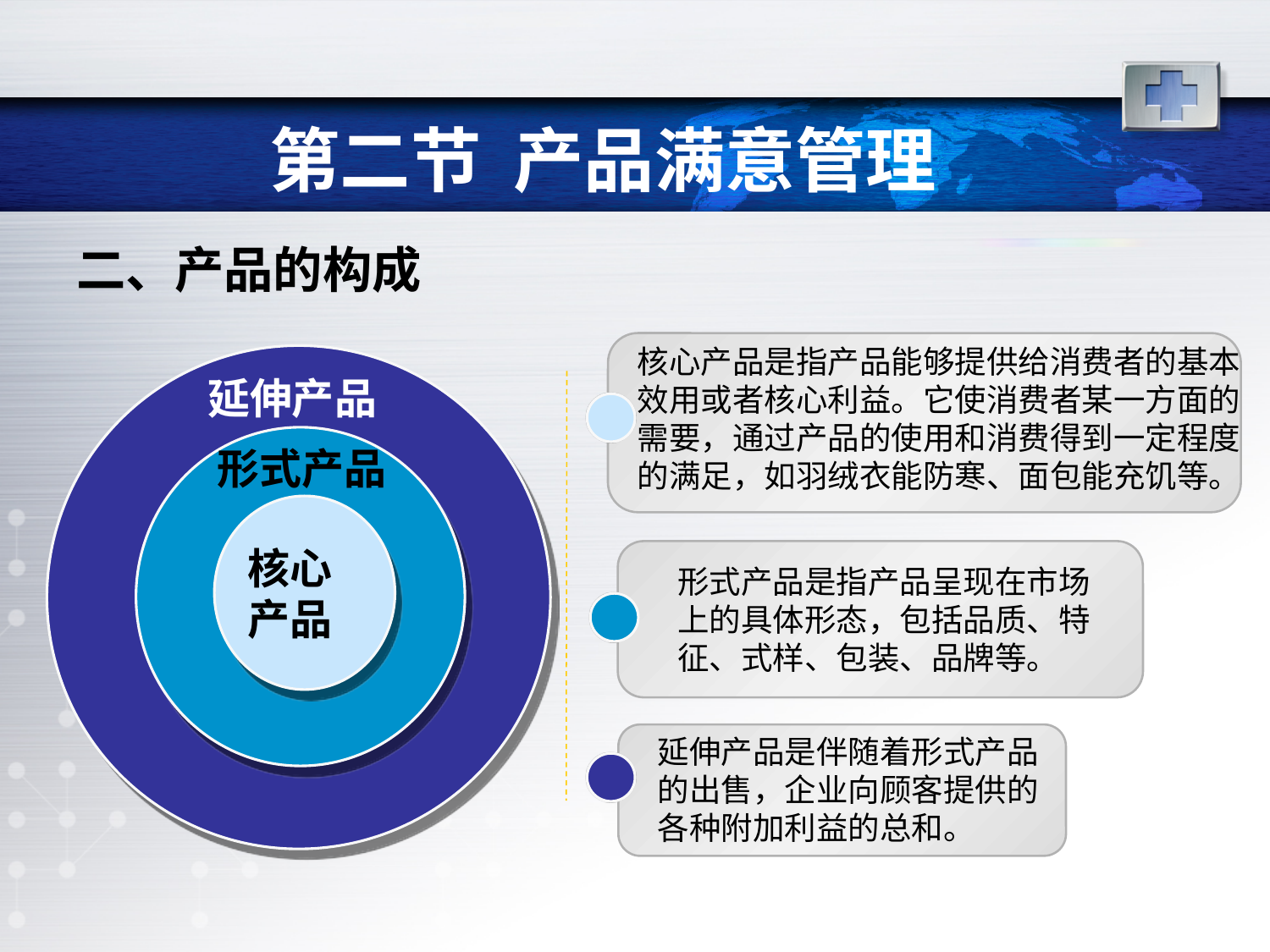

# 第二节  产品满意管理
二、产品的构成

核心产品是指产品能够提供给消费者的基本效用或者核心利益。它使消费者某一方面的需要，通过产品的使用和消费得到一定程度的满足，如羽绒衣能防寒、面包能充饥等。

形式产品是指产品呈现在市场上的具体形态，包括品质、特征、式样、包装、品牌等。

延伸产品是伴随着形式产品的出售，企业向顾客提供的各种附加利益的总和。

延伸产品

形式产品

核心产品